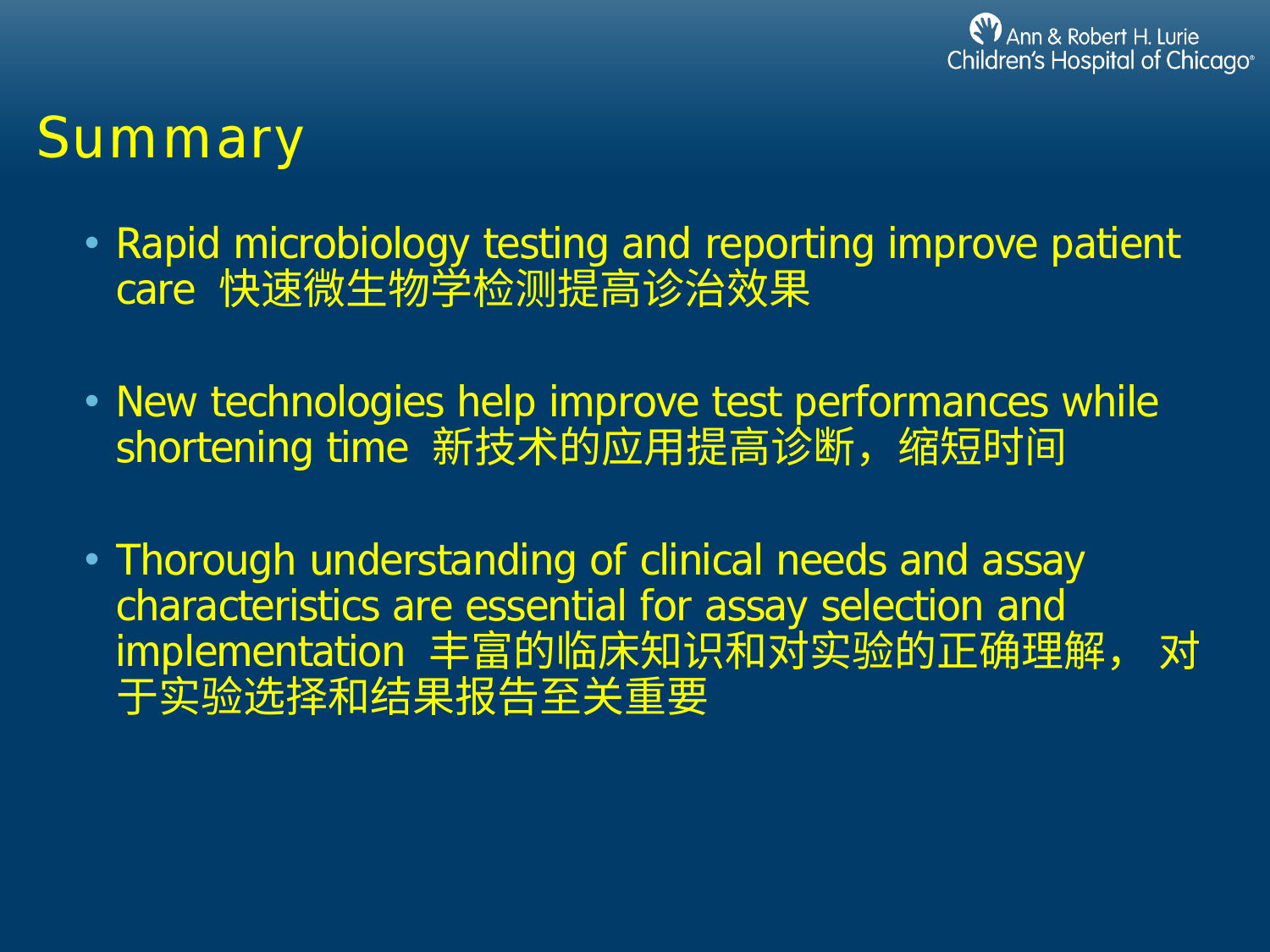

# Summary
Rapid microbiology testing and reporting improve patient care 快速微生物学检测提高诊治效果

New technologies help improve test performances while shortening time 新技术的应用提高诊断，缩短时间

Thorough understanding of clinical needs and assay characteristics are essential for assay selection and implementation 丰富的临床知识和对实验的正确理解， 对于实验选择和结果报告至关重要